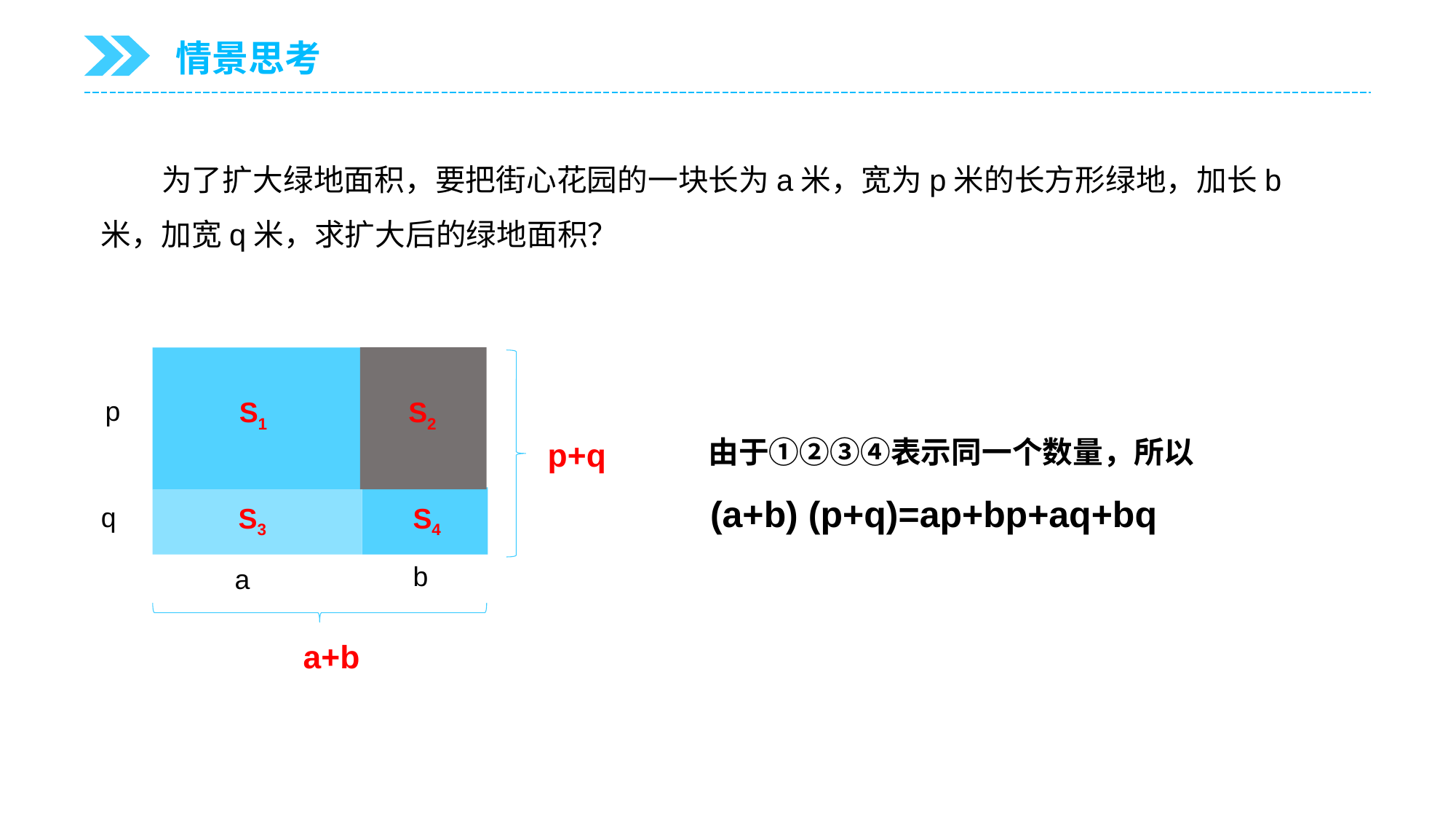

情景思考
        为了扩大绿地面积，要把街心花园的一块长为a米，宽为p米的长方形绿地，加长b米，加宽q米，求扩大后的绿地面积？

S2
p
S1
         由于①②③④表示同一个数量，所以
       (a+b) (p+q)=ap+bp+aq+bq
p+q

S4
q
S3
b
a
a+b